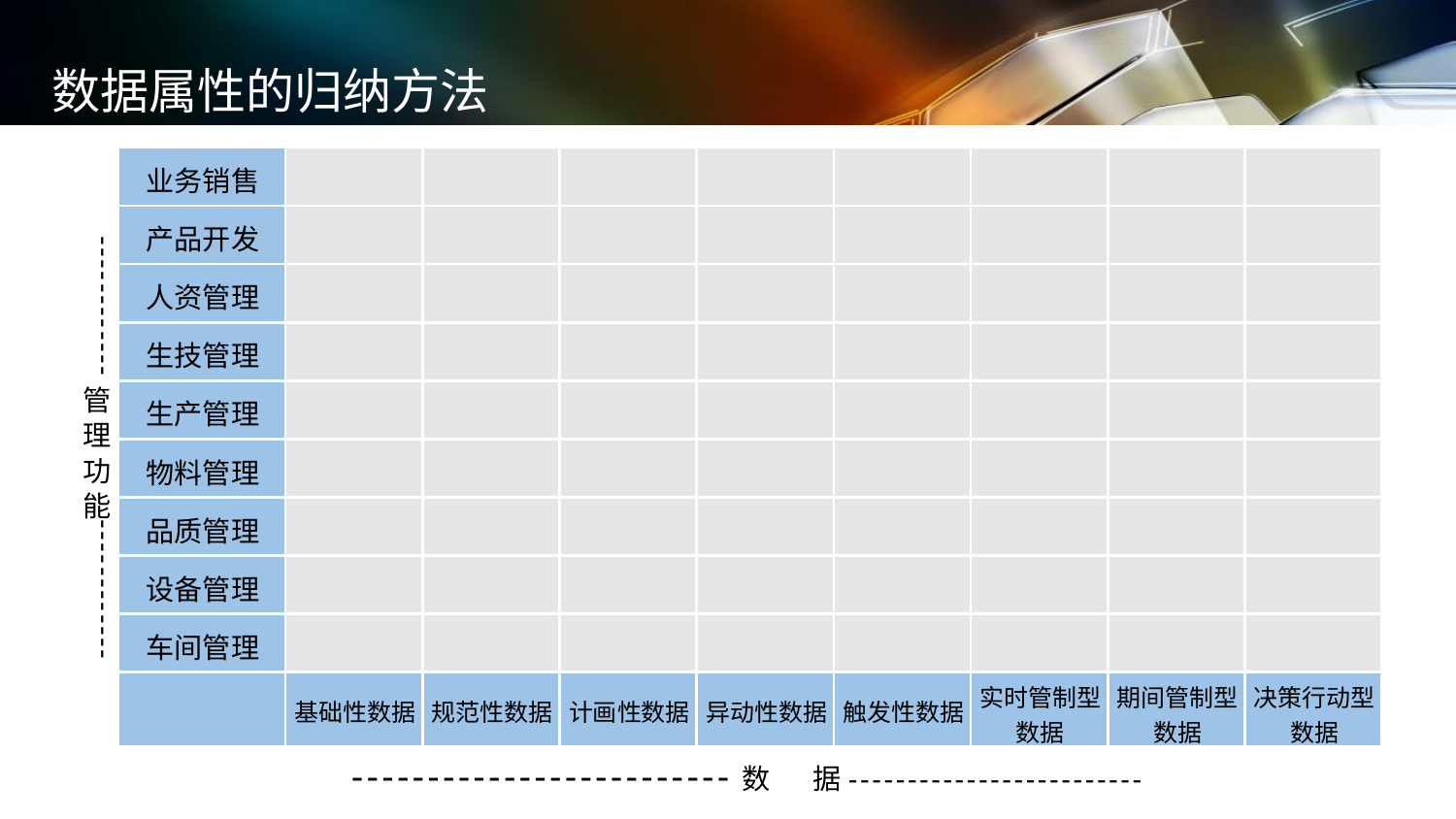

# 数据属性的归纳方法
| 业务销售 |  |  |  |  |  |  |  |  |
| --- | --- | --- | --- | --- | --- | --- | --- | --- |
| 产品开发 |  |  |  |  |  |  |  |  |
| 人资管理 |  |  |  |  |  |  |  |  |
| 生技管理 |  |  |  |  |  |  |  |  |
| 生产管理 |  |  |  |  |  |  |  |  |
| 物料管理 |  |  |  |  |  |  |  |  |
| 品质管理 |  |  |  |  |  |  |  |  |
| 设备管理 |  |  |  |  |  |  |  |  |
| 车间管理 |  |  |  |  |  |  |  |  |
|  | 基础性数据 | 规范性数据 | 计画性数据 | 异动性数据 | 触发性数据 | 实时管制型 数据 | 期间管制型 数据 | 决策行动型 数据 |
------------
管 理 功 能
------------

-------------------------数
据-------------------------